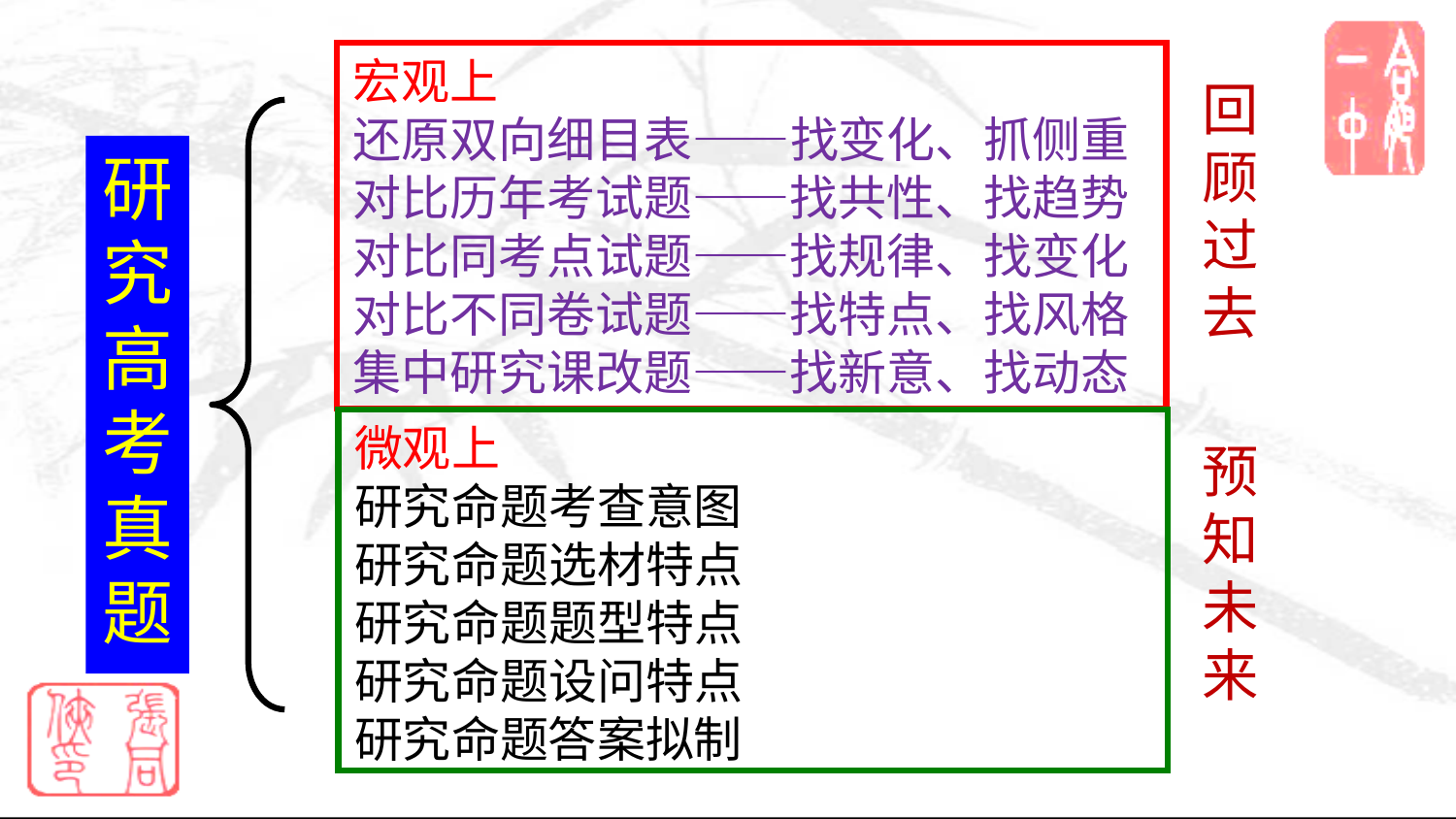

宏观上
还原双向细目表——找变化、抓侧重
对比历年考试题——找共性、找趋势
对比同考点试题——找规律、找变化
对比不同卷试题——找特点、找风格
集中研究课改题——找新意、找动态
回顾过去

预知未来

研究高考真题

微观上
研究命题考查意图
研究命题选材特点
研究命题题型特点
研究命题设问特点
研究命题答案拟制